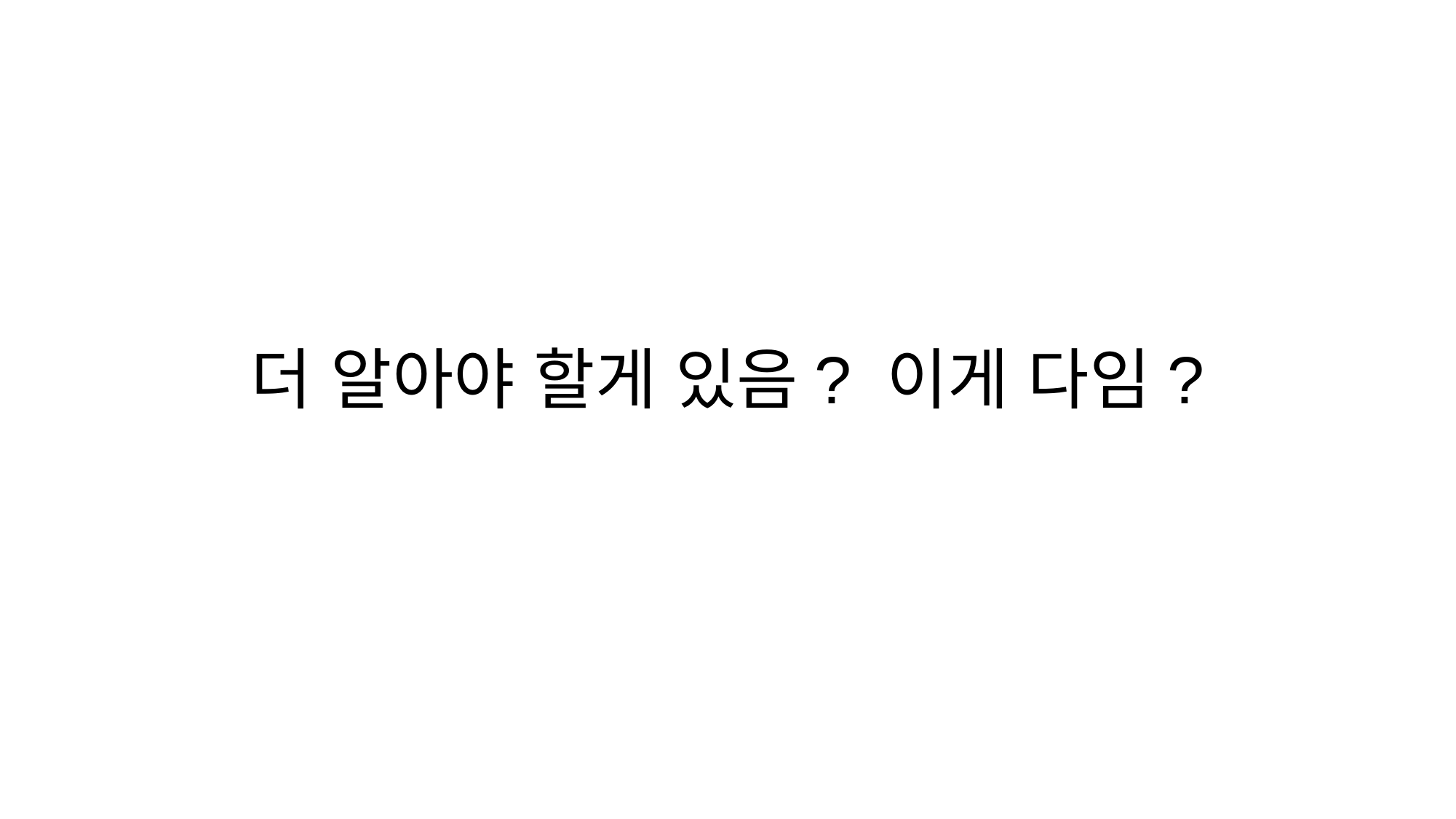

# 더 알아야 할게 있음? 이게 다임?